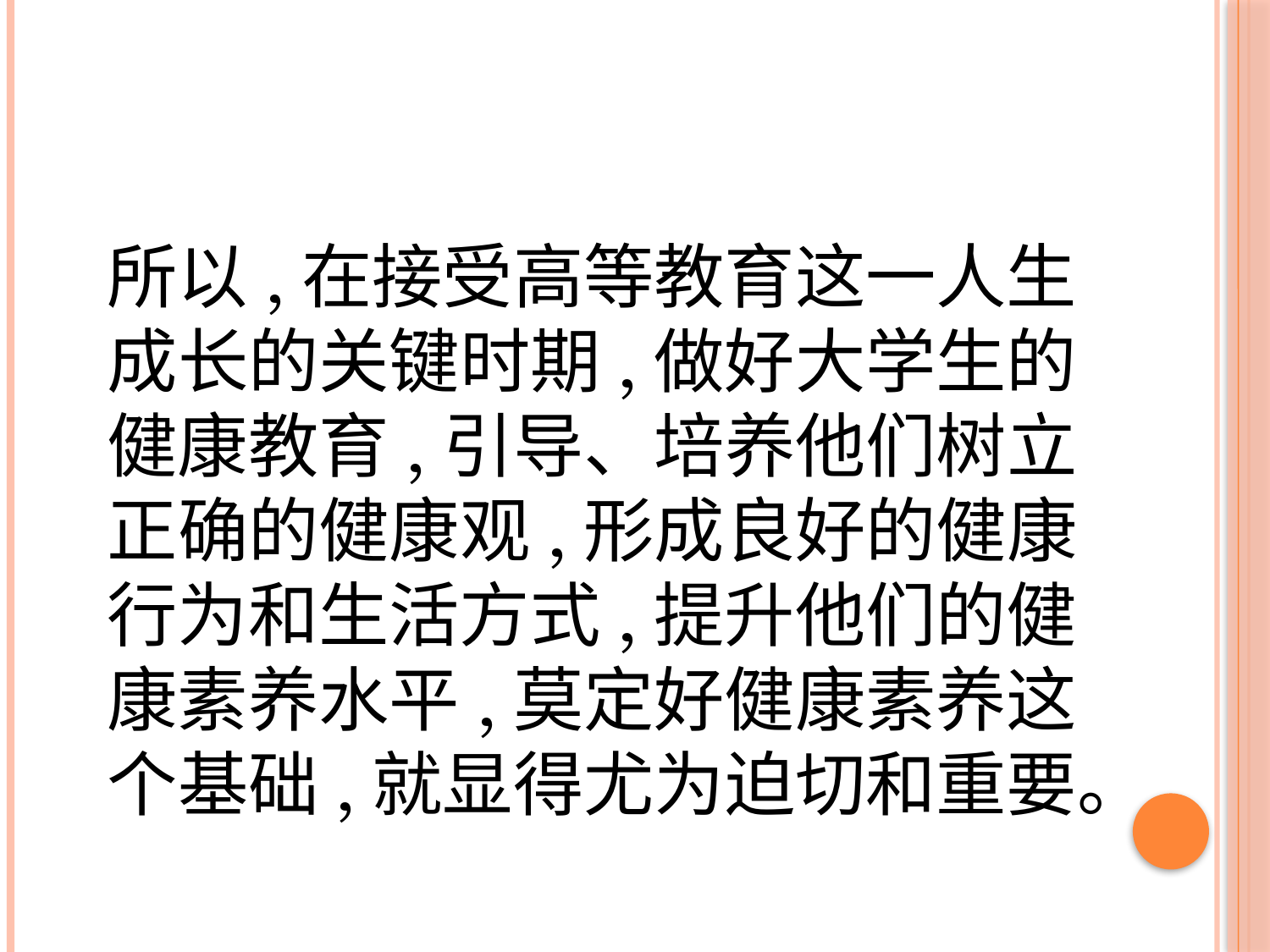

#

所以,在接受高等教育这一人生成长的关键时期,做好大学生的健康教育,引导、培养他们树立正确的健康观,形成良好的健康行为和生活方式,提升他们的健康素养水平,莫定好健康素养这个基础,就显得尤为迫切和重要。